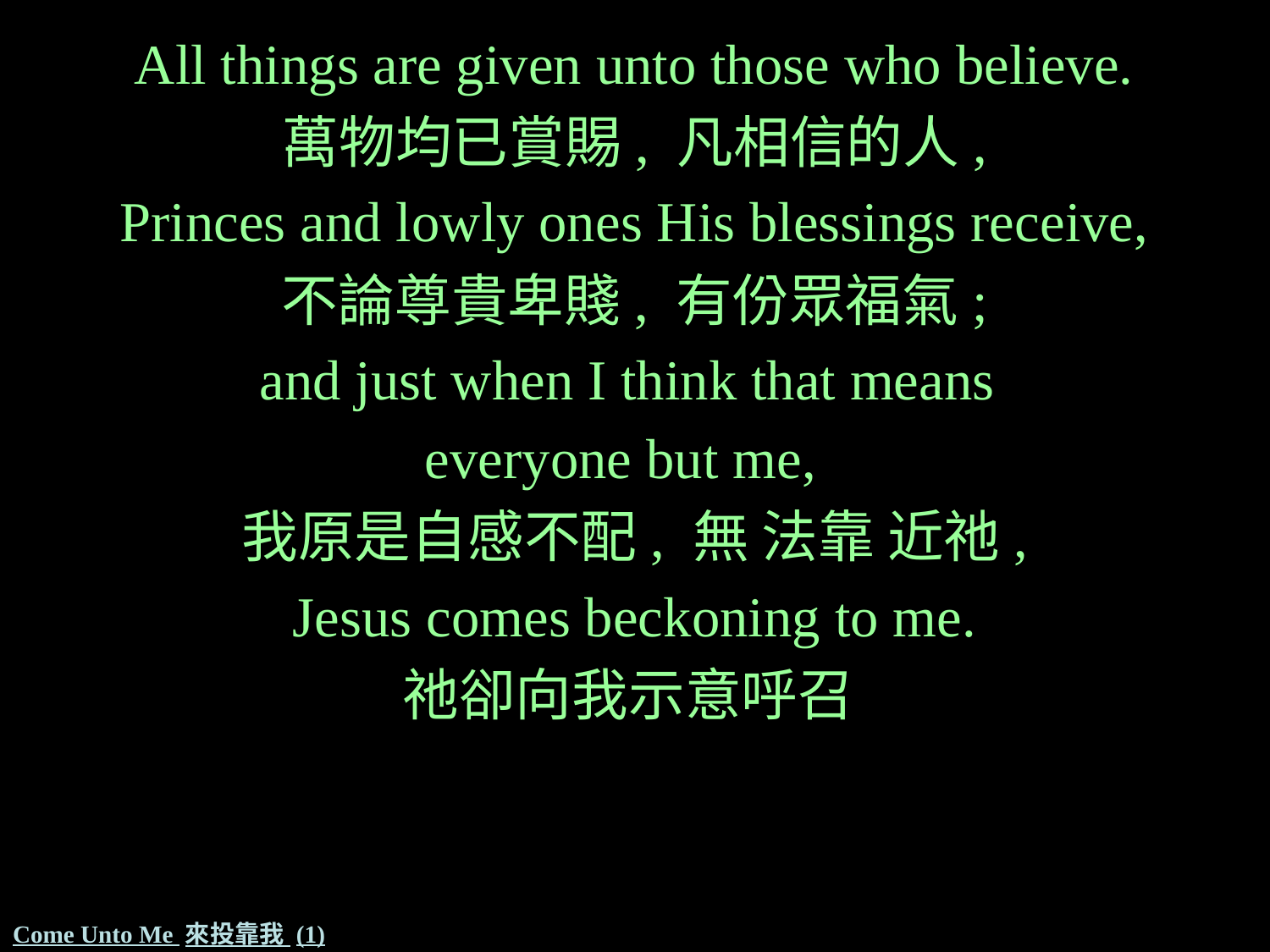

All things are given unto those who believe.
萬物均已賞賜, 凡相信的人,
Princes and lowly ones His blessings receive,
不論尊貴卑賤, 有份眾福氣;
and just when I think that means
everyone but me,
我原是自感不配, 無 法靠 近祂,
Jesus comes beckoning to me.
祂卻向我示意呼召
# Come Unto Me 來投靠我 (1)